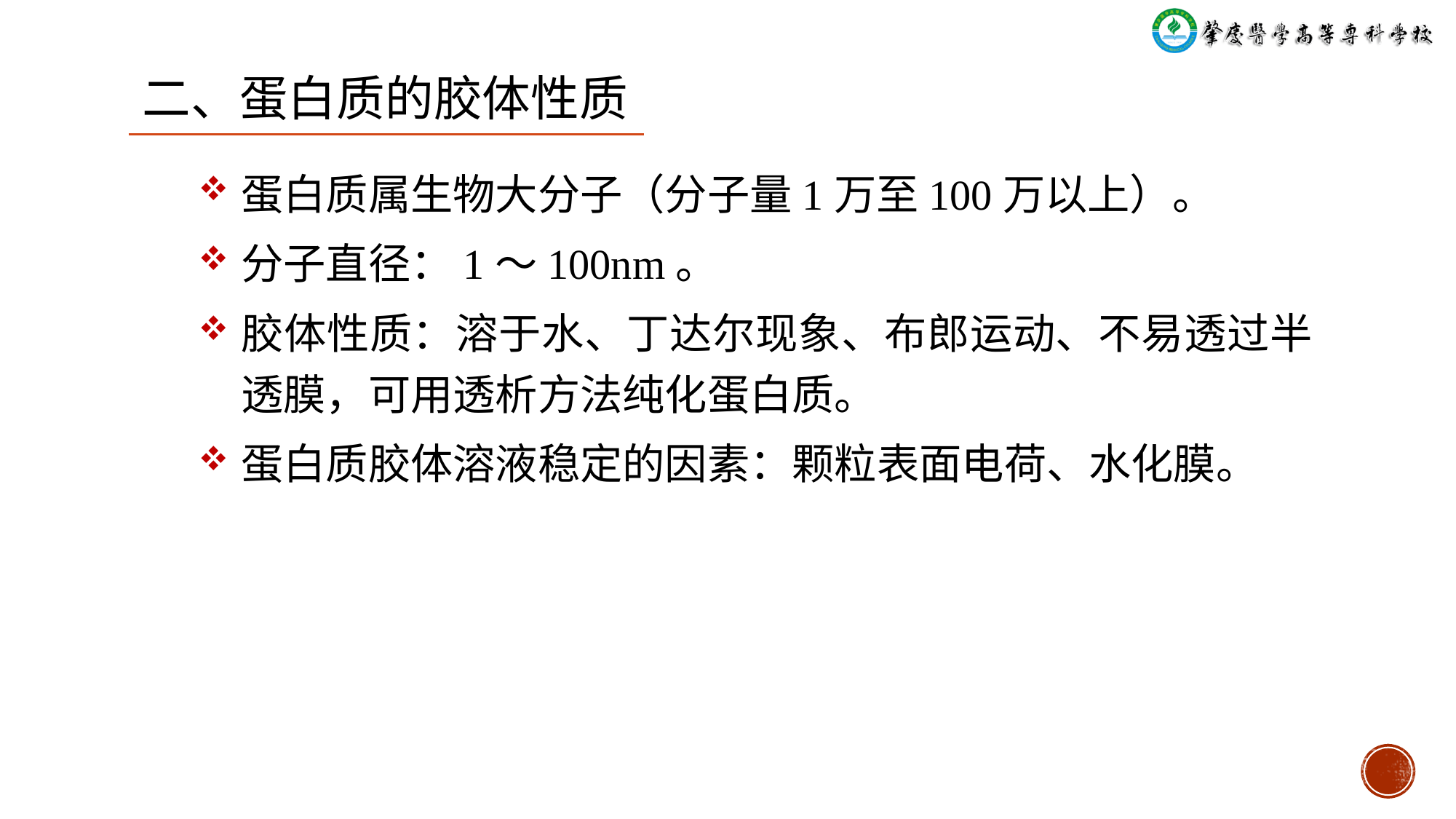

二、蛋白质的胶体性质
蛋白质属生物大分子（分子量1万至100万以上）。
分子直径：1～100nm。
胶体性质：溶于水、丁达尔现象、布郎运动、不易透过半透膜，可用透析方法纯化蛋白质。
蛋白质胶体溶液稳定的因素：颗粒表面电荷、水化膜。